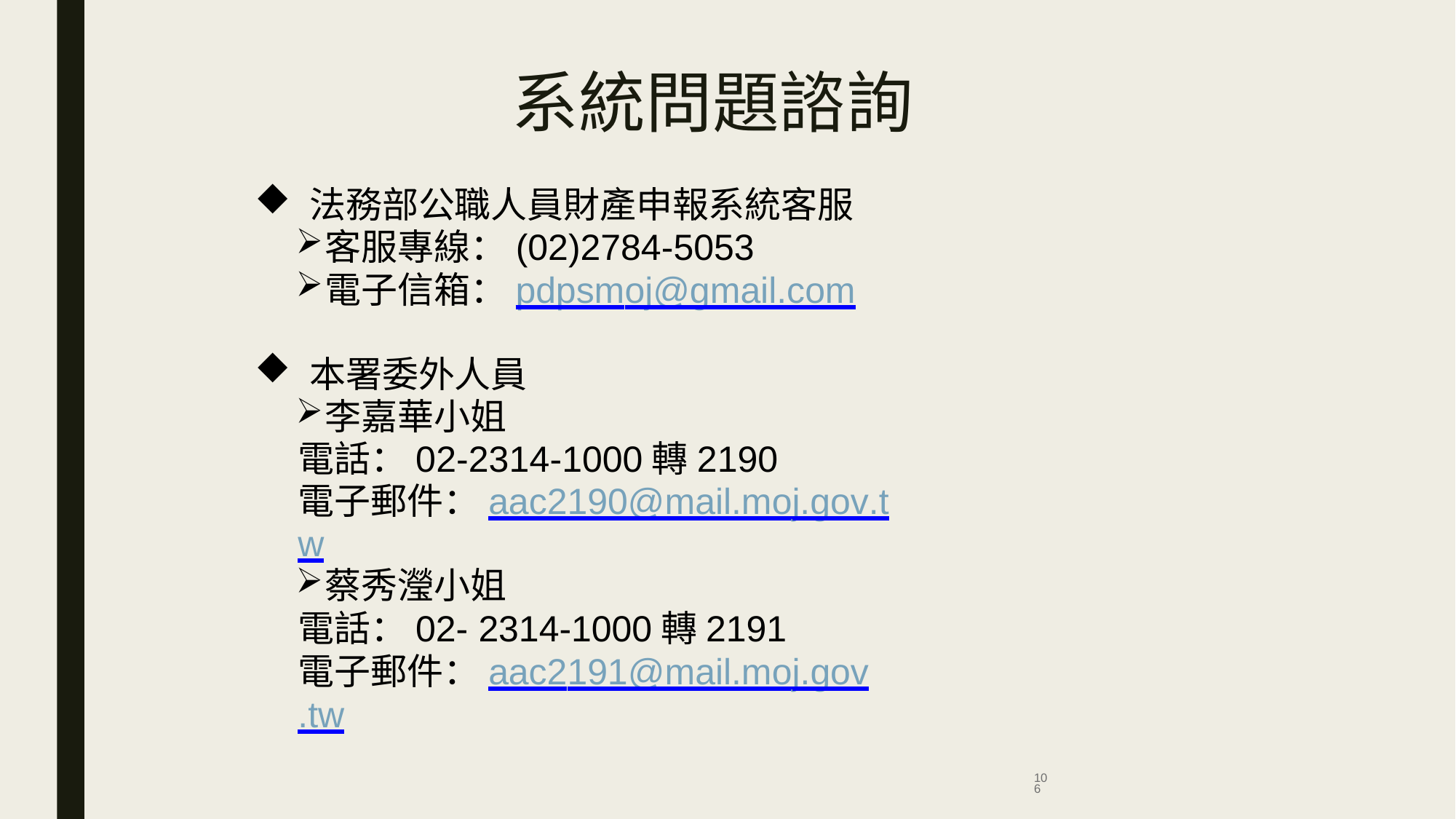

# 系統問題諮詢
法務部公職人員財產申報系統客服
客服專線：(02)2784-5053
電子信箱：pdpsmoj@gmail.com
本署委外人員
李嘉華小姐
電話：02-2314-1000轉2190
電子郵件：aac2190@mail.moj.gov.tw
蔡秀瀅小姐
電話：02- 2314-1000轉2191
電子郵件：aac2191@mail.moj.gov.tw
106